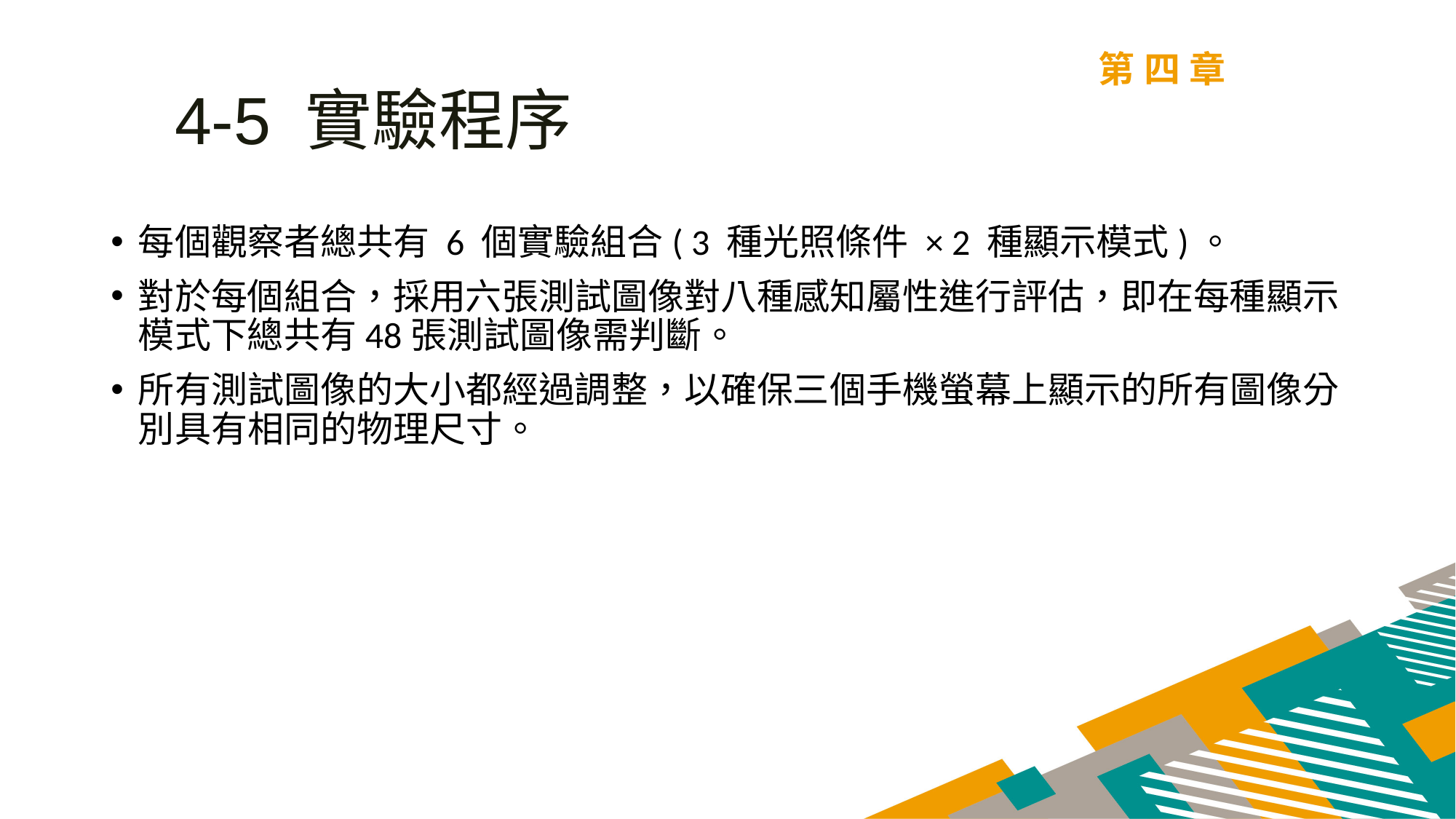

第四章
4-5 實驗程序
每個觀察者總共有 6 個實驗組合( 3 種光照條件 × 2 種顯示模式)。
對於每個組合，採用六張測試圖像對八種感知屬性進行評估，即在每種顯示模式下總共有48張測試圖像需判斷。
所有測試圖像的大小都經過調整，以確保三個手機螢幕上顯示的所有圖像分別具有相同的物理尺寸。